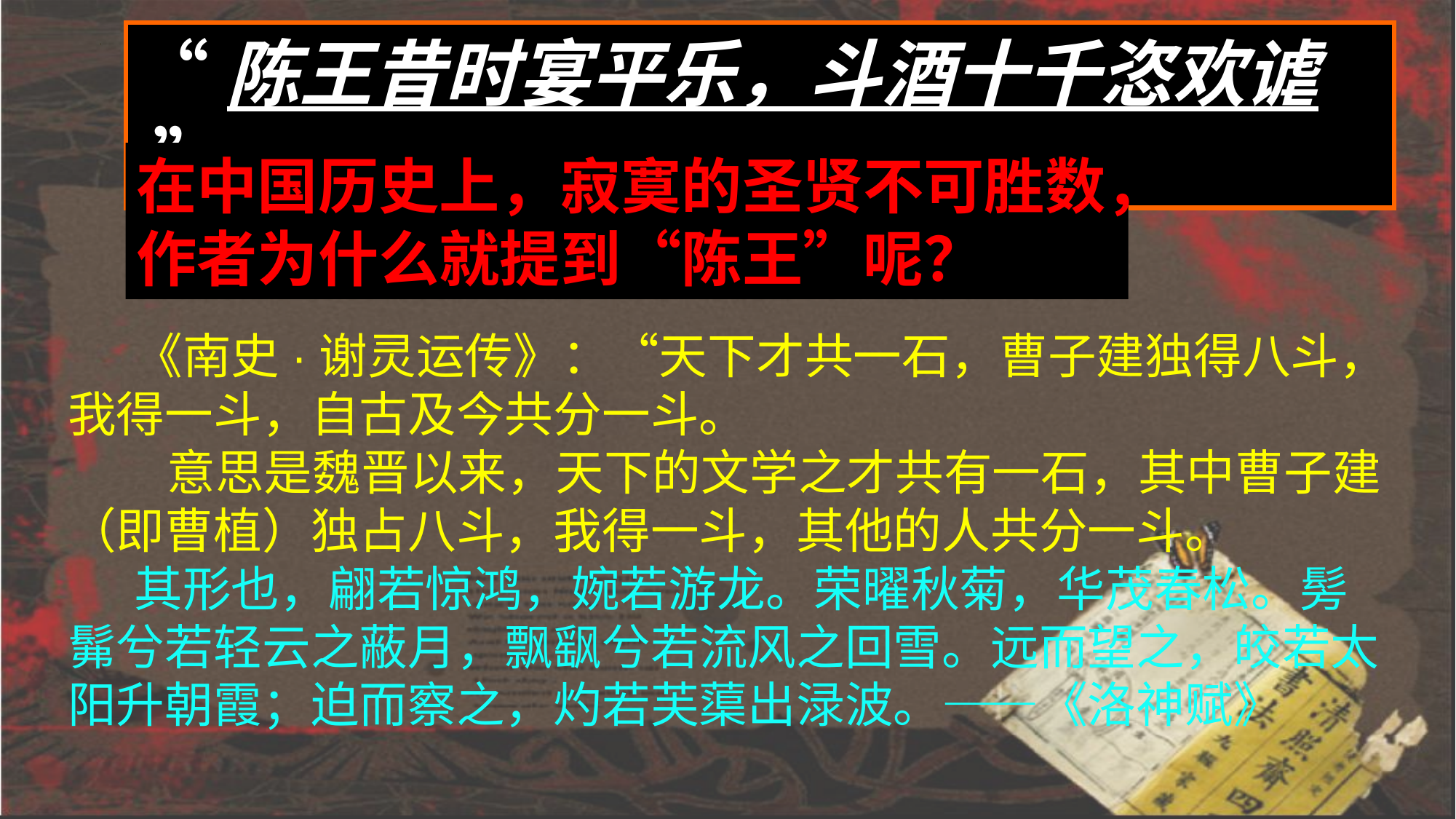

“陈王昔时宴平乐，斗酒十千恣欢谑 ”
在中国历史上，寂寞的圣贤不可胜数，作者为什么就提到“陈王”呢？
     《南史·谢灵运传》：“天下才共一石，曹子建独得八斗，我得一斗，自古及今共分一斗。
        意思是魏晋以来，天下的文学之才共有一石，其中曹子建（即曹植）独占八斗，我得一斗，其他的人共分一斗。
     其形也，翩若惊鸿，婉若游龙。荣曜秋菊，华茂春松。髣髴兮若轻云之蔽月，飘飖兮若流风之回雪。远而望之，皎若太阳升朝霞；迫而察之，灼若芙蕖出渌波。——《洛神赋》